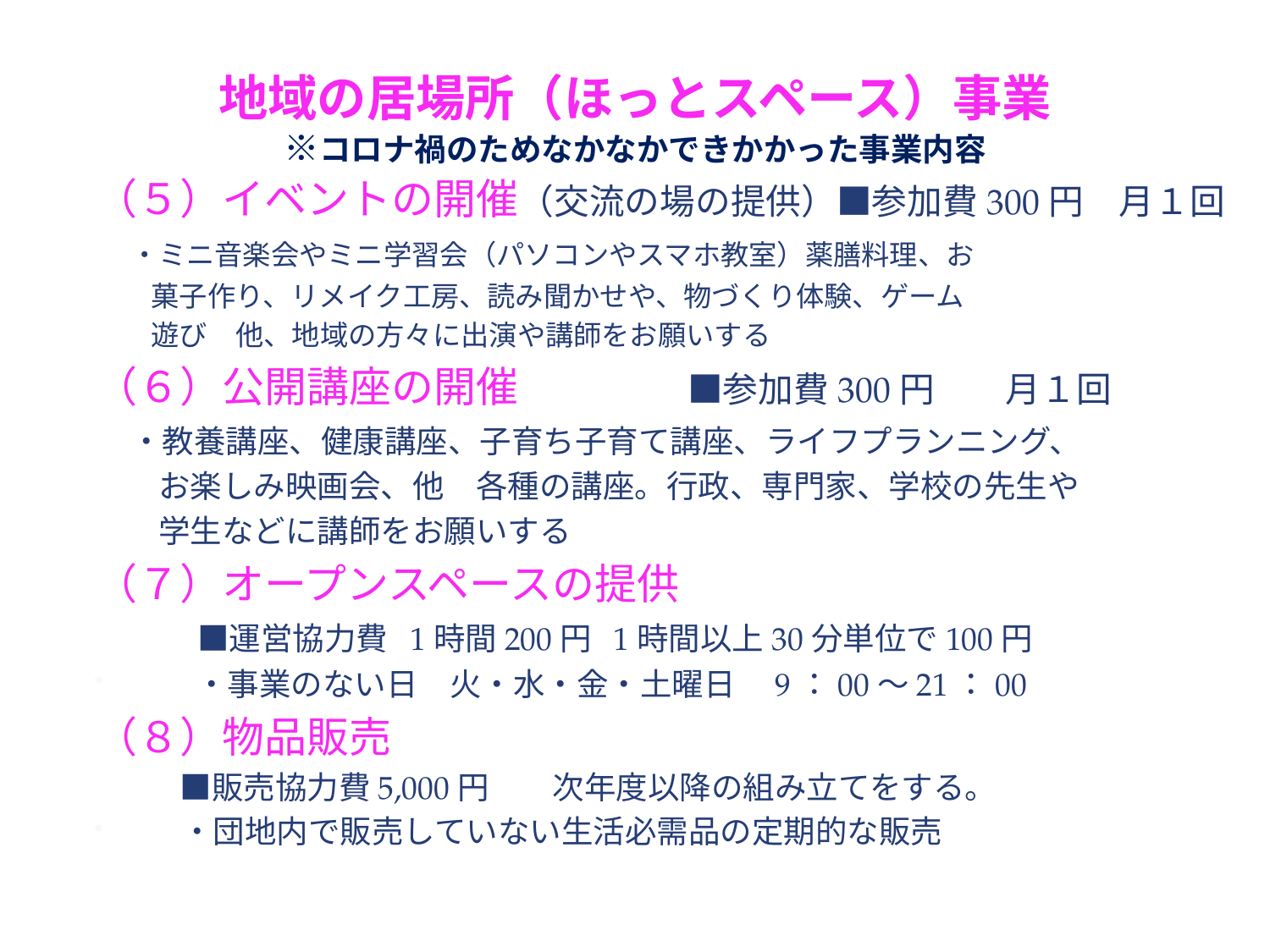

# 地域の居場所（ほっとスペース）事業 ※コロナ禍のためなかなかできかかった事業内容
（５）イベントの開催（交流の場の提供）■参加費300円　月１回
　・ミニ音楽会やミニ学習会（パソコンやスマホ教室）薬膳料理、お
　　菓子作り、リメイク工房、読み聞かせや、物づくり体験、ゲーム
　　遊び　他、地域の方々に出演や講師をお願いする
（６）公開講座の開催　　　　■参加費300円　　月１回
　・教養講座、健康講座、子育ち子育て講座、ライフプランニング、
　　お楽しみ映画会、他　各種の講座。行政、専門家、学校の先生や
　　学生などに講師をお願いする
（７）オープンスペースの提供
　　　■運営協力費  1時間200円  1時間以上30分単位で100円
     ・事業のない日　火・水・金・土曜日　9：00～21：00
（８）物品販売
　   　■販売協力費5,000円　　次年度以降の組み立てをする。
   ・団地内で販売していない生活必需品の定期的な販売